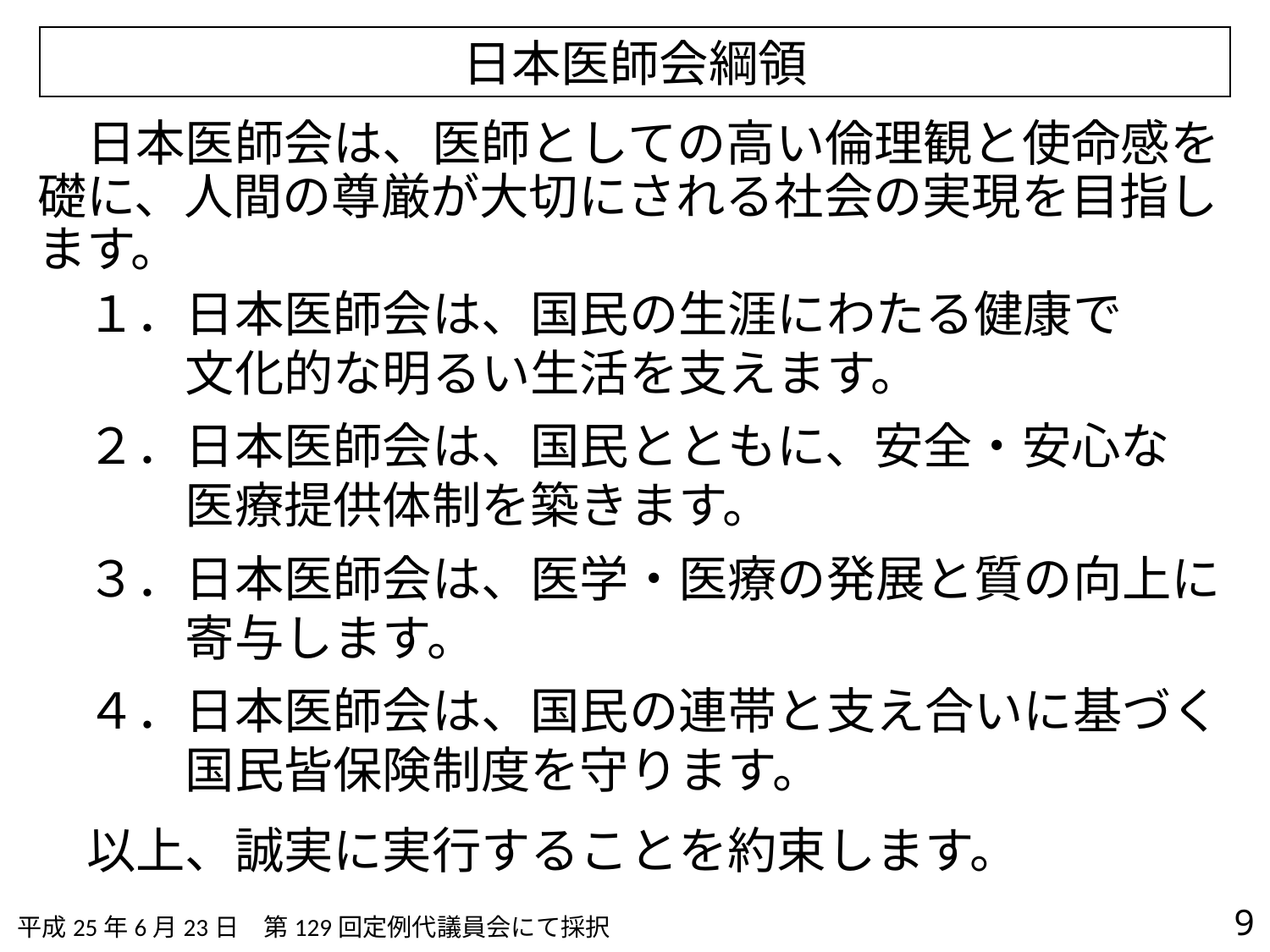

日本医師会綱領
　日本医師会は、医師としての高い倫理観と使命感を礎に、人間の尊厳が大切にされる社会の実現を目指します。
　１．日本医師会は、国民の生涯にわたる健康で
　　　文化的な明るい生活を支えます。
　２．日本医師会は、国民とともに、安全・安心な
　　　医療提供体制を築きます。
　３．日本医師会は、医学・医療の発展と質の向上に
　　　寄与します。
　４．日本医師会は、国民の連帯と支え合いに基づく
　　　国民皆保険制度を守ります。
　以上、誠実に実行することを約束します。
9
平成25年6月23日　第129回定例代議員会にて採択